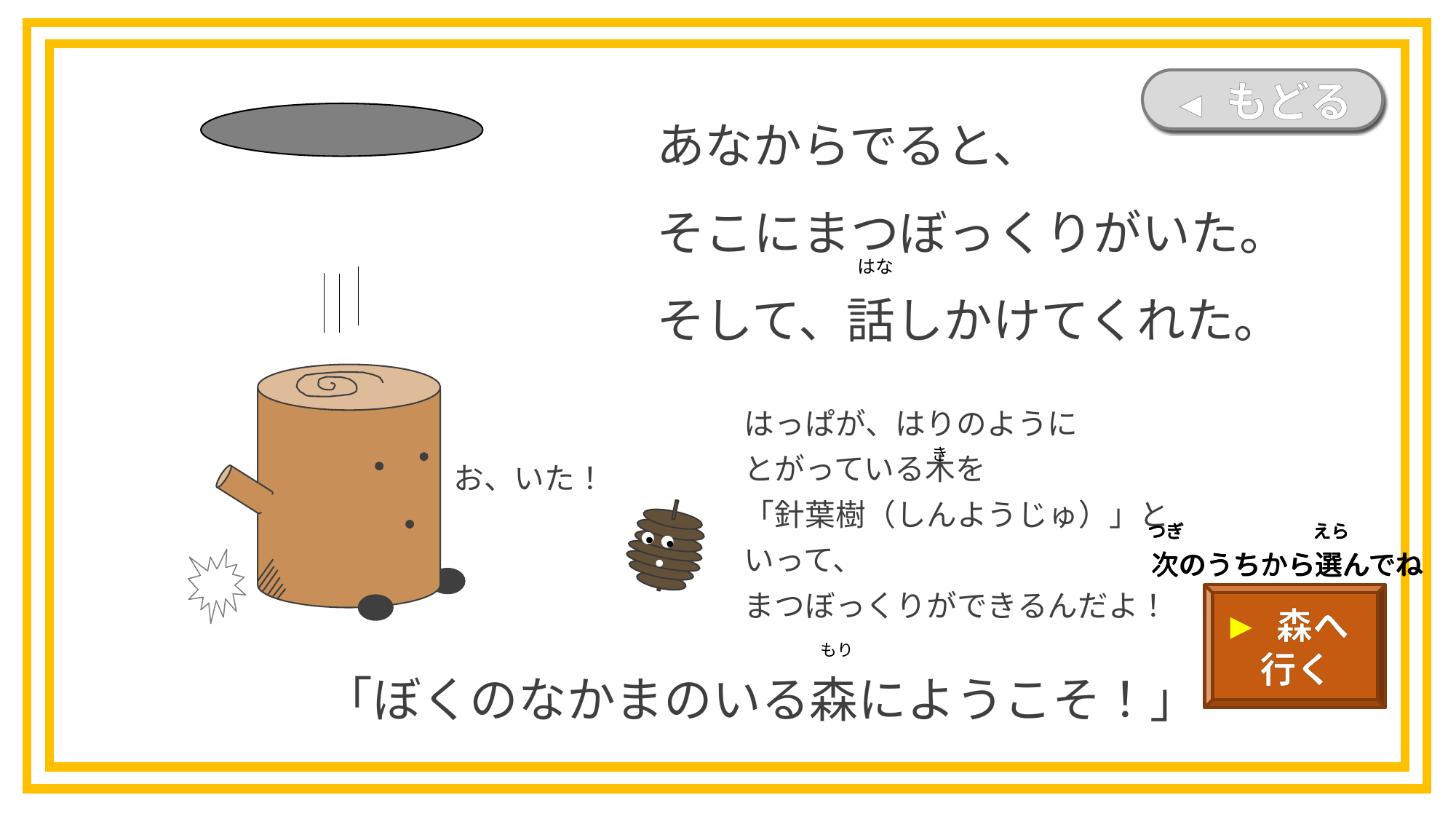

◄ もどる

あなからでると、
そこにまつぼっくりがいた。
そして、話しかけてくれた。

はな

はっぱが、はりのように
とがっている木を
「針葉樹（しんようじゅ）」と
いって、
まつぼっくりができるんだよ！
お、いた！
き

つぎ
えら
次のうちから選んでね
つぎ
えら
次のうちから選んでね
つぎ
えら
次のうちから選んでね
つぎ
えら
次のうちから選んでね

► 森へ
　行く
「ぼくのなかまのいる森にようこそ！」
もり